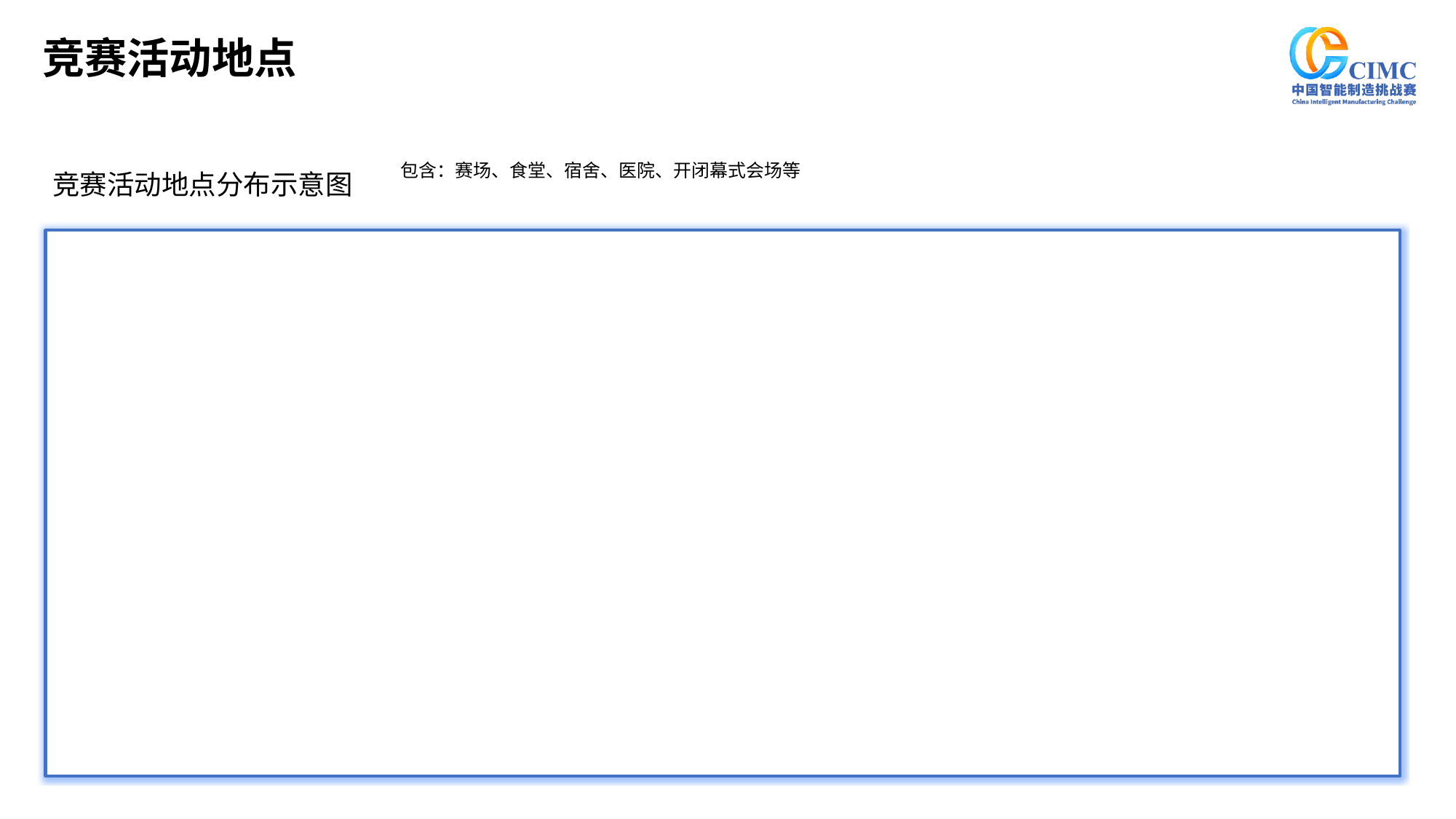

竞赛活动地点
包含：赛场、食堂、宿舍、医院、开闭幕式会场等
竞赛活动地点分布示意图